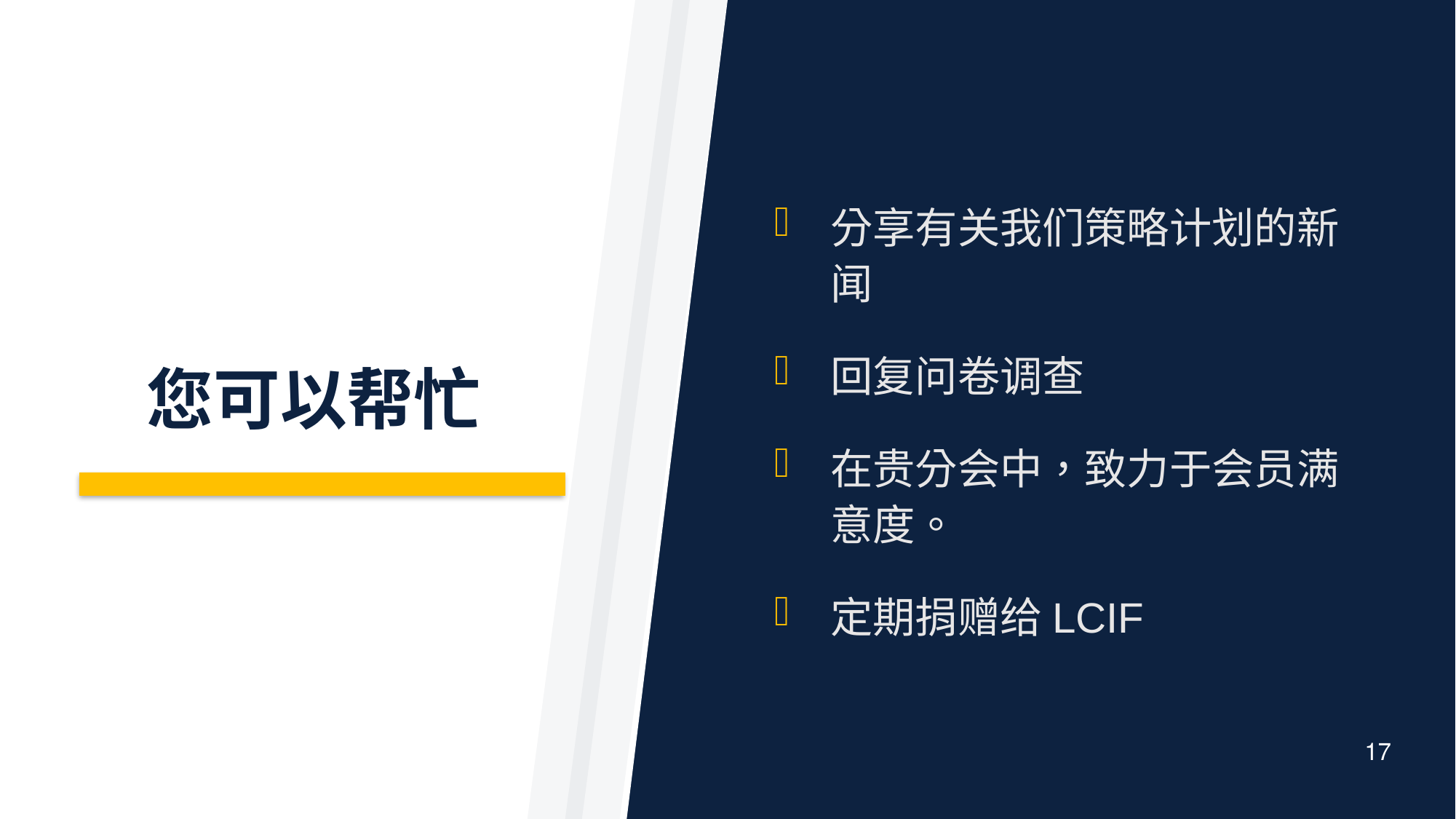

分享有关我们策略计划的新闻
回复问卷调查
在贵分会中，致力于会员满意度。
定期捐赠给LCIF
# 您可以帮忙